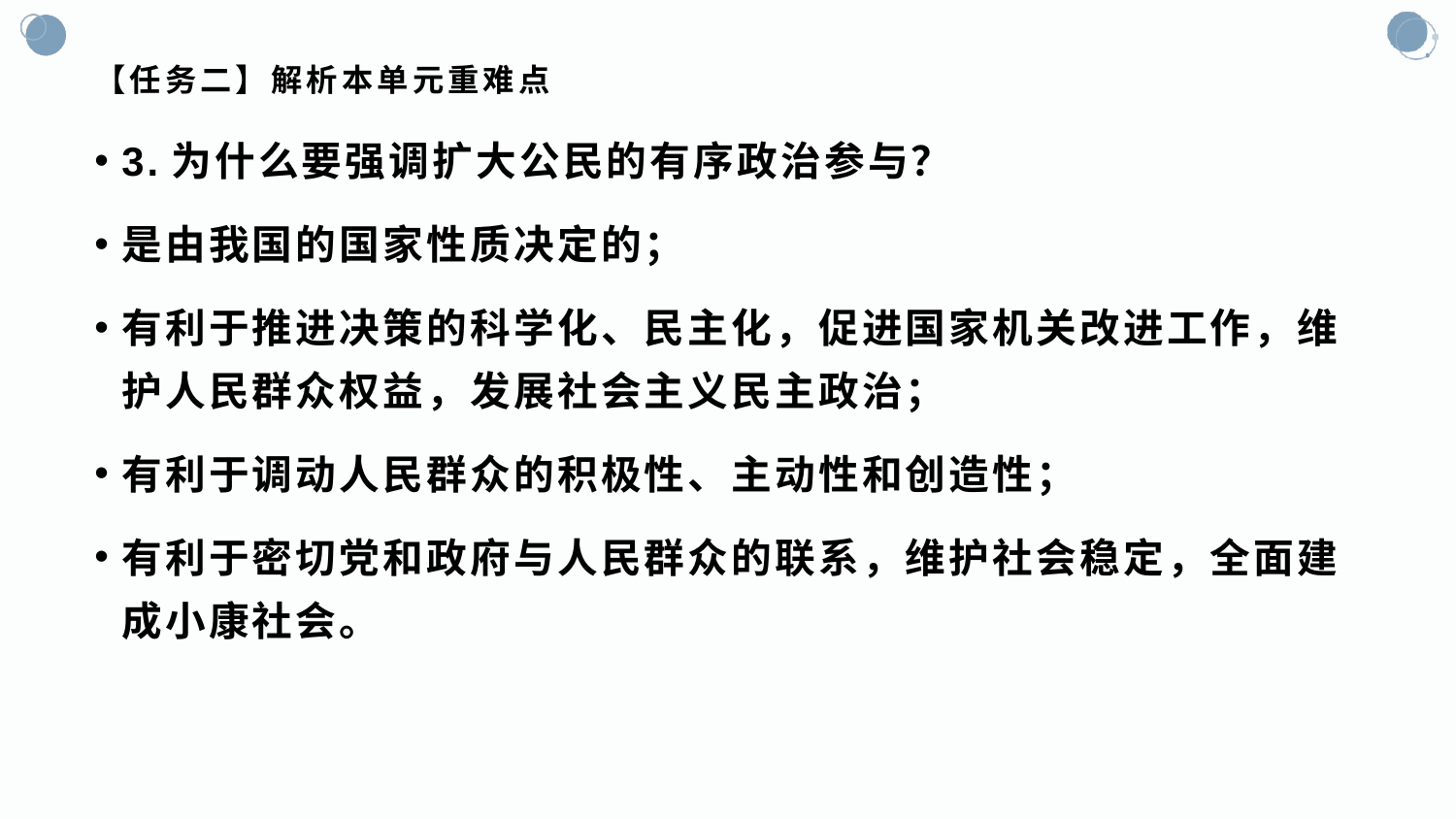

# 【任务二】解析本单元重难点
3.为什么要强调扩大公民的有序政治参与？
是由我国的国家性质决定的；
有利于推进决策的科学化、民主化，促进国家机关改进工作，维护人民群众权益，发展社会主义民主政治；
有利于调动人民群众的积极性、主动性和创造性；
有利于密切党和政府与人民群众的联系，维护社会稳定，全面建成小康社会。